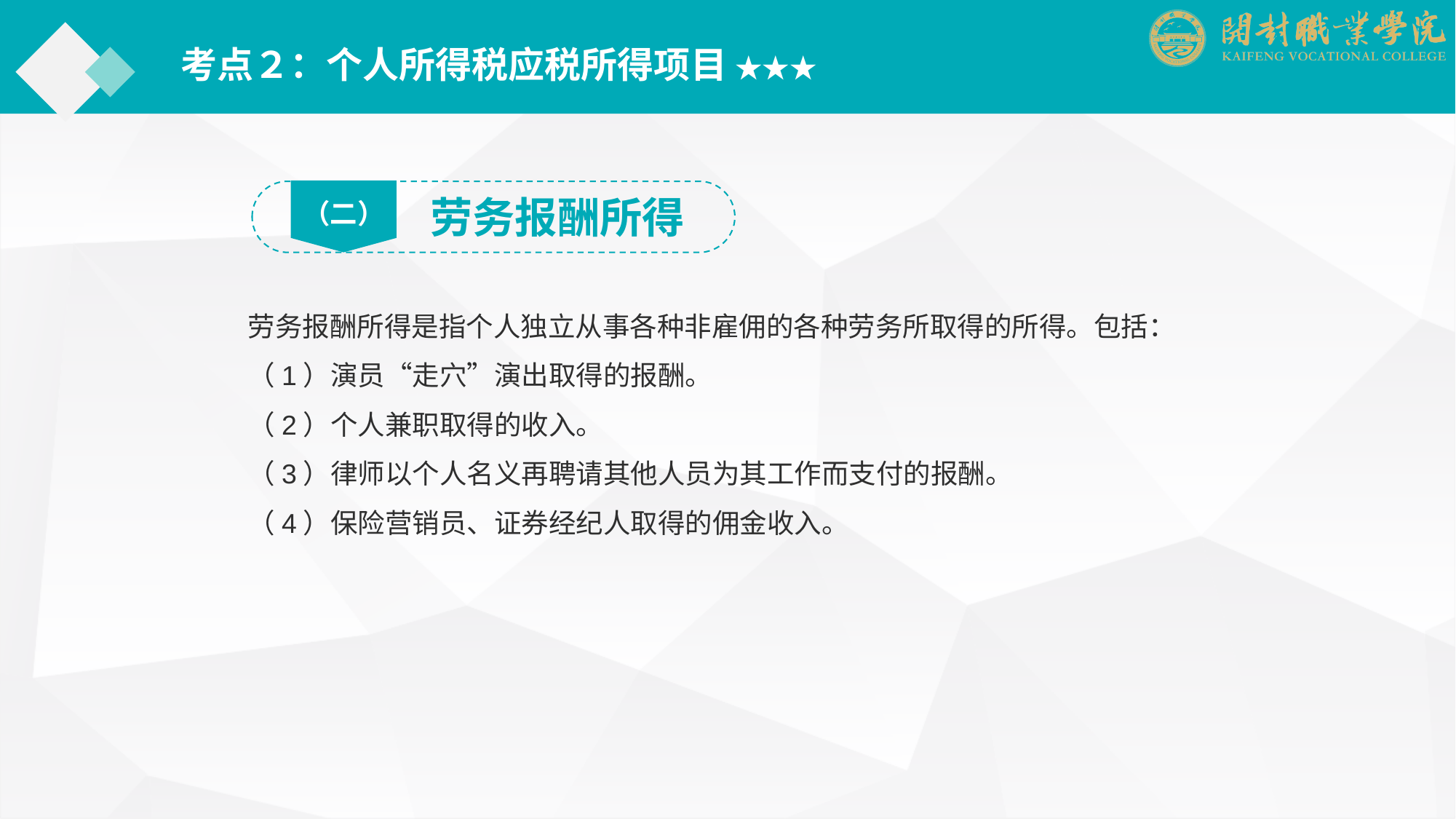

考点２：个人所得税应税所得项目 ★★★
（二）

劳务报酬所得
劳务报酬所得是指个人独立从事各种非雇佣的各种劳务所取得的所得。包括：
（1）演员“走穴”演出取得的报酬。
（2）个人兼职取得的收入。
（3）律师以个人名义再聘请其他人员为其工作而支付的报酬。
（4）保险营销员、证券经纪人取得的佣金收入。